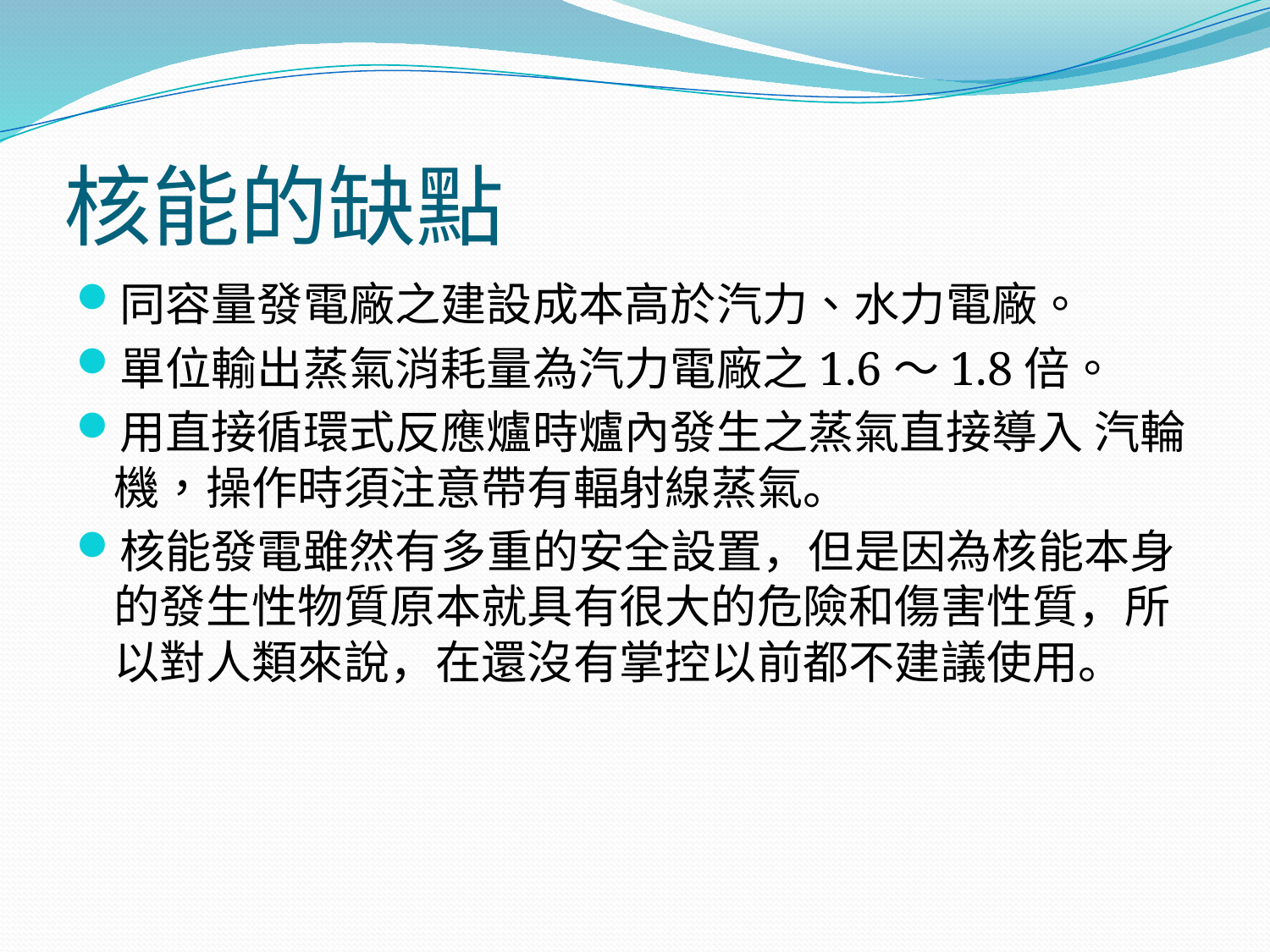

# 核能的缺點
同容量發電廠之建設成本高於汽力、水力電廠。
單位輸出蒸氣消耗量為汽力電廠之1.6～1.8倍。
用直接循環式反應爐時爐內發生之蒸氣直接導入 汽輪機，操作時須注意帶有輻射線蒸氣。
核能發電雖然有多重的安全設置，但是因為核能本身的發生性物質原本就具有很大的危險和傷害性質，所以對人類來說，在還沒有掌控以前都不建議使用。